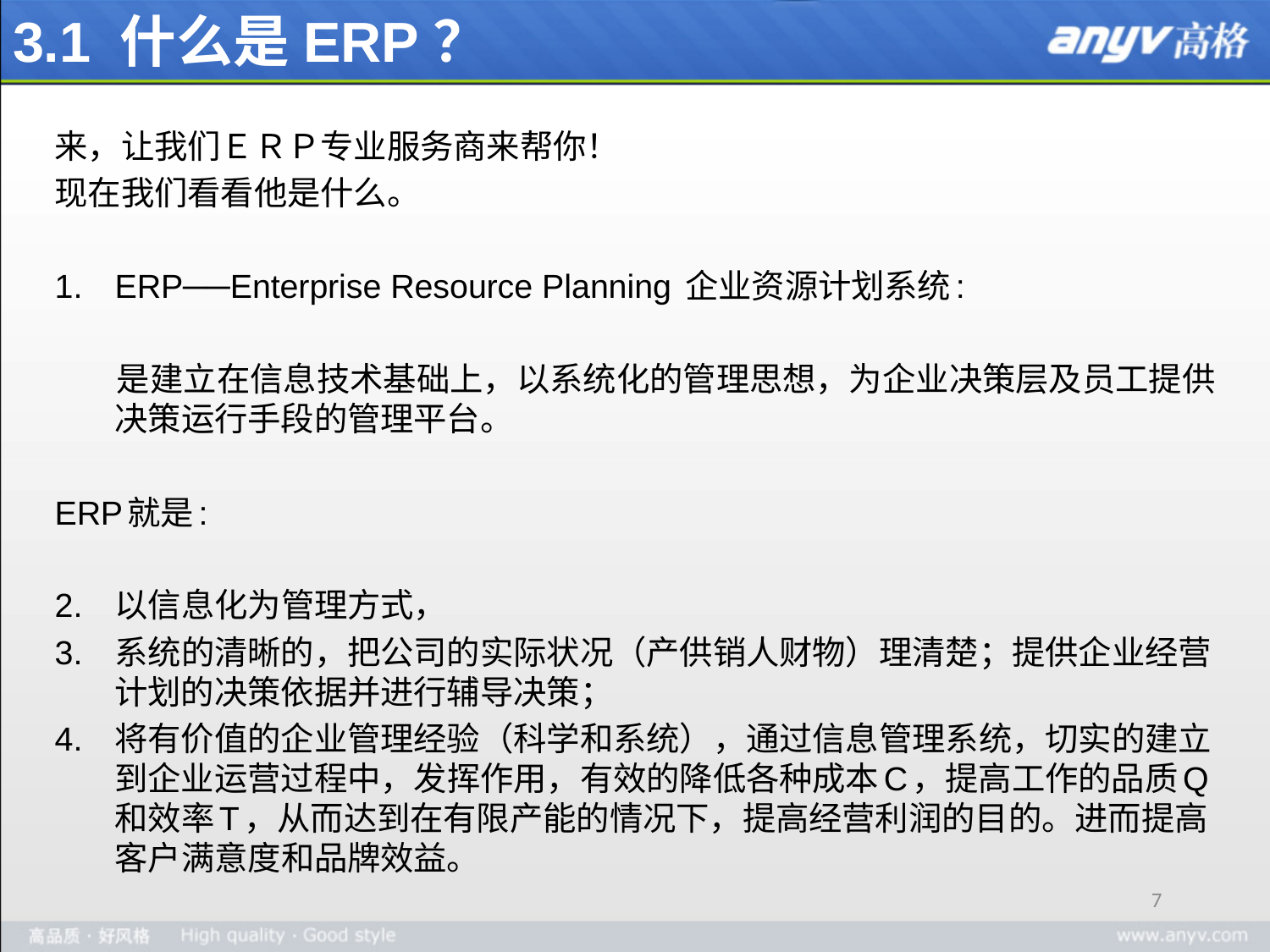

# 3.1 什么是ERP？
来，让我们ＥＲＰ专业服务商来帮你！
现在我们看看他是什么。

ERP──Enterprise Resource Planning 企业资源计划系统:

是建立在信息技术基础上，以系统化的管理思想，为企业决策层及员工提供决策运行手段的管理平台。

ERP就是:

以信息化为管理方式，
系统的清晰的，把公司的实际状况（产供销人财物）理清楚；提供企业经营计划的决策依据并进行辅导决策；
将有价值的企业管理经验（科学和系统），通过信息管理系统，切实的建立到企业运营过程中，发挥作用，有效的降低各种成本C，提高工作的品质Q和效率T，从而达到在有限产能的情况下，提高经营利润的目的。进而提高客户满意度和品牌效益。
7